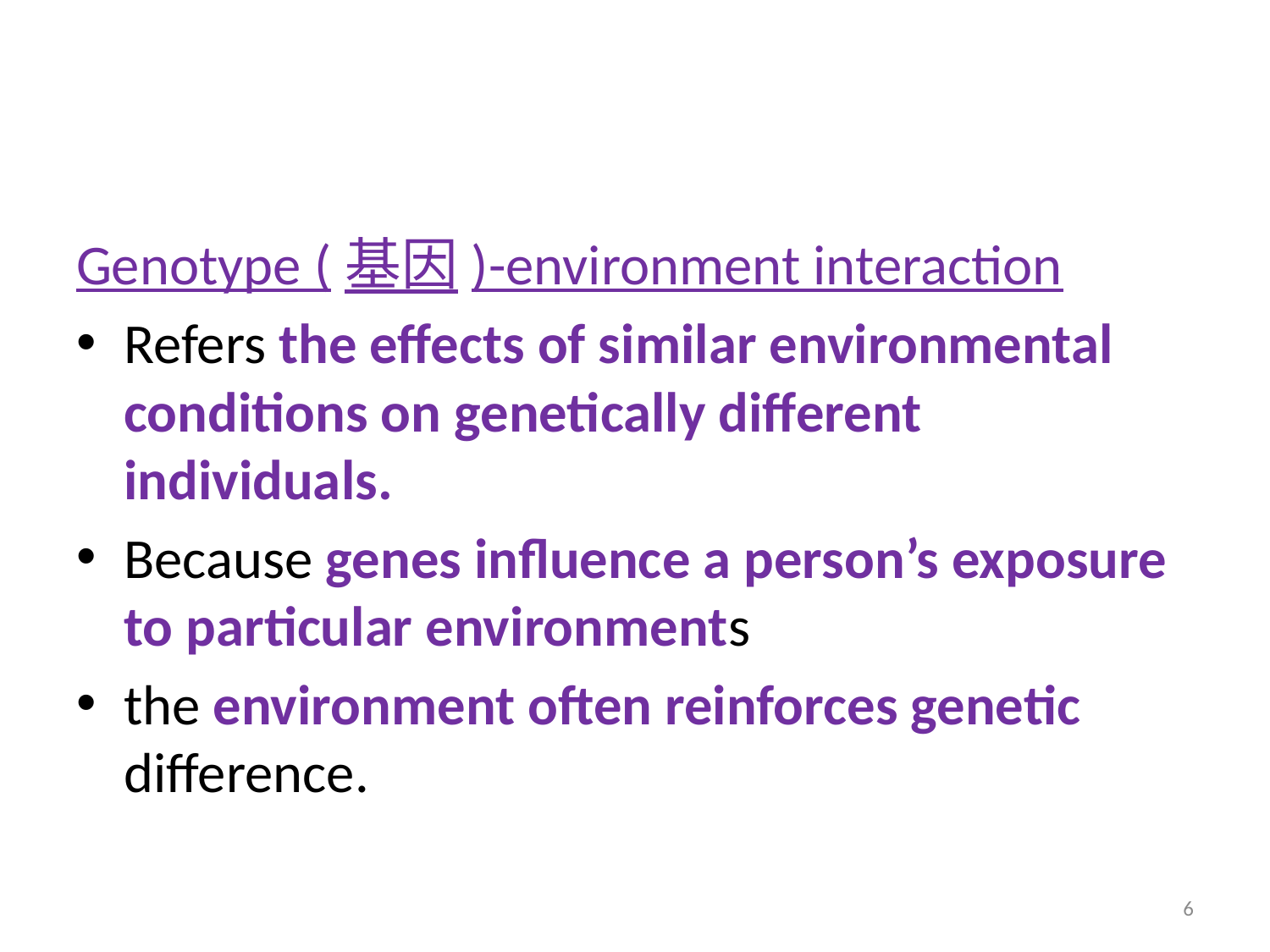

#
Genotype (基因)-environment interaction
Refers the effects of similar environmental conditions on genetically different individuals.
Because genes influence a person’s exposure to particular environments
the environment often reinforces genetic difference.
6